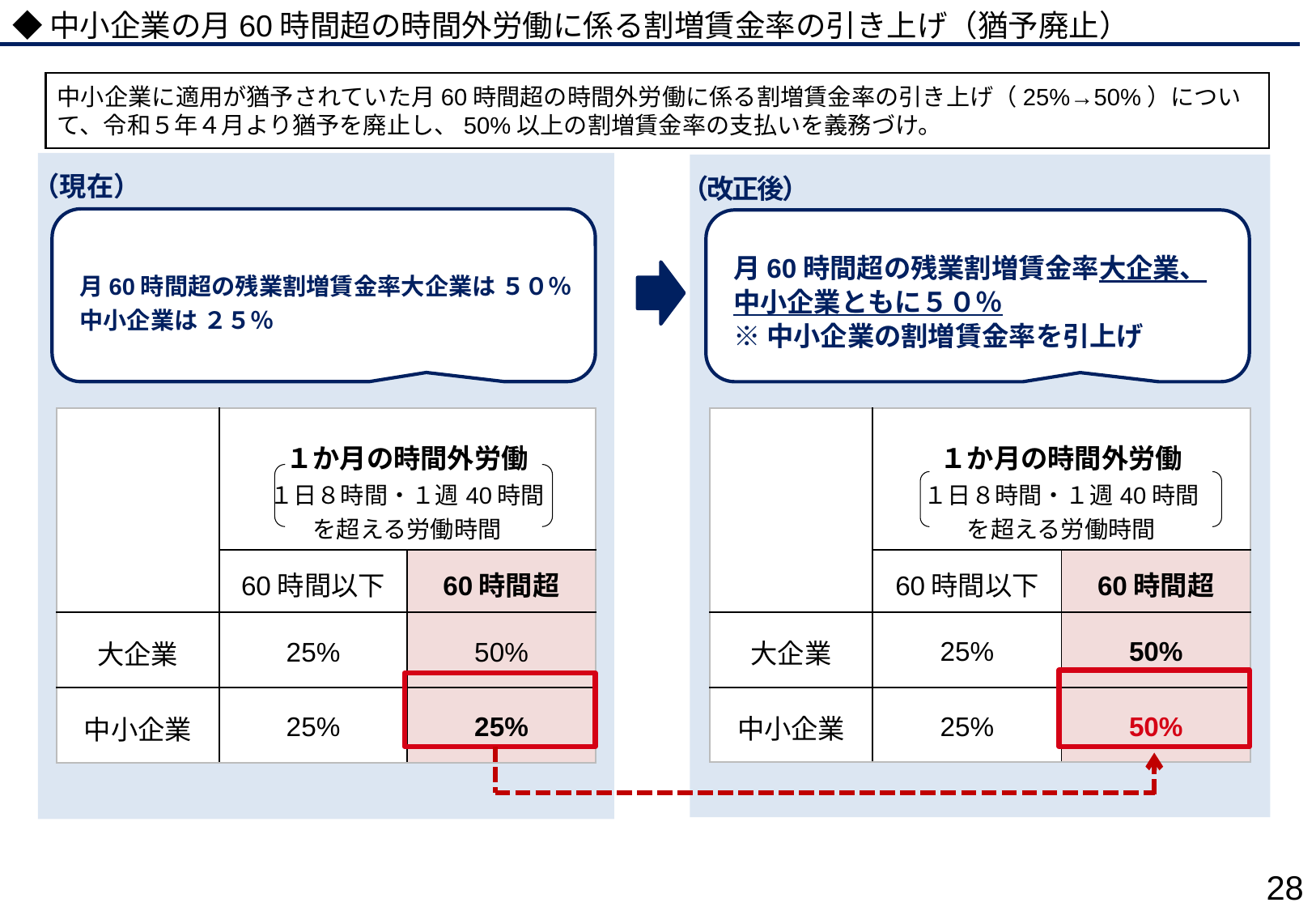

◆中小企業の月60時間超の時間外労働に係る割増賃金率の引き上げ（猶予廃止）
中小企業に適用が猶予されていた月60時間超の時間外労働に係る割増賃金率の引き上げ（25%→50%）について、令和５年４月より猶予を廃止し、50%以上の割増賃金率の支払いを義務づけ。

（現在）
（改正後）
月60時間超の残業割増賃金率大企業は ５０％
中小企業は ２５％
月60時間超の残業割増賃金率大企業、中小企業ともに５０％
※中小企業の割増賃金率を引上げ

|  | １か月の時間外労働 １日８時間・１週40時間 を超える労働時間 |  |
| --- | --- | --- |
|  | 60時間以下 | 60時間超 |
| 大企業 | 25% | 50% |
| 中小企業 | 25% | 25% |
|  | １か月の時間外労働 １日８時間・１週40時間 を超える労働時間 |  |
| --- | --- | --- |
|  | 60時間以下 | 60時間超 |
| 大企業 | 25% | 50% |
| 中小企業 | 25% | 50% |

28